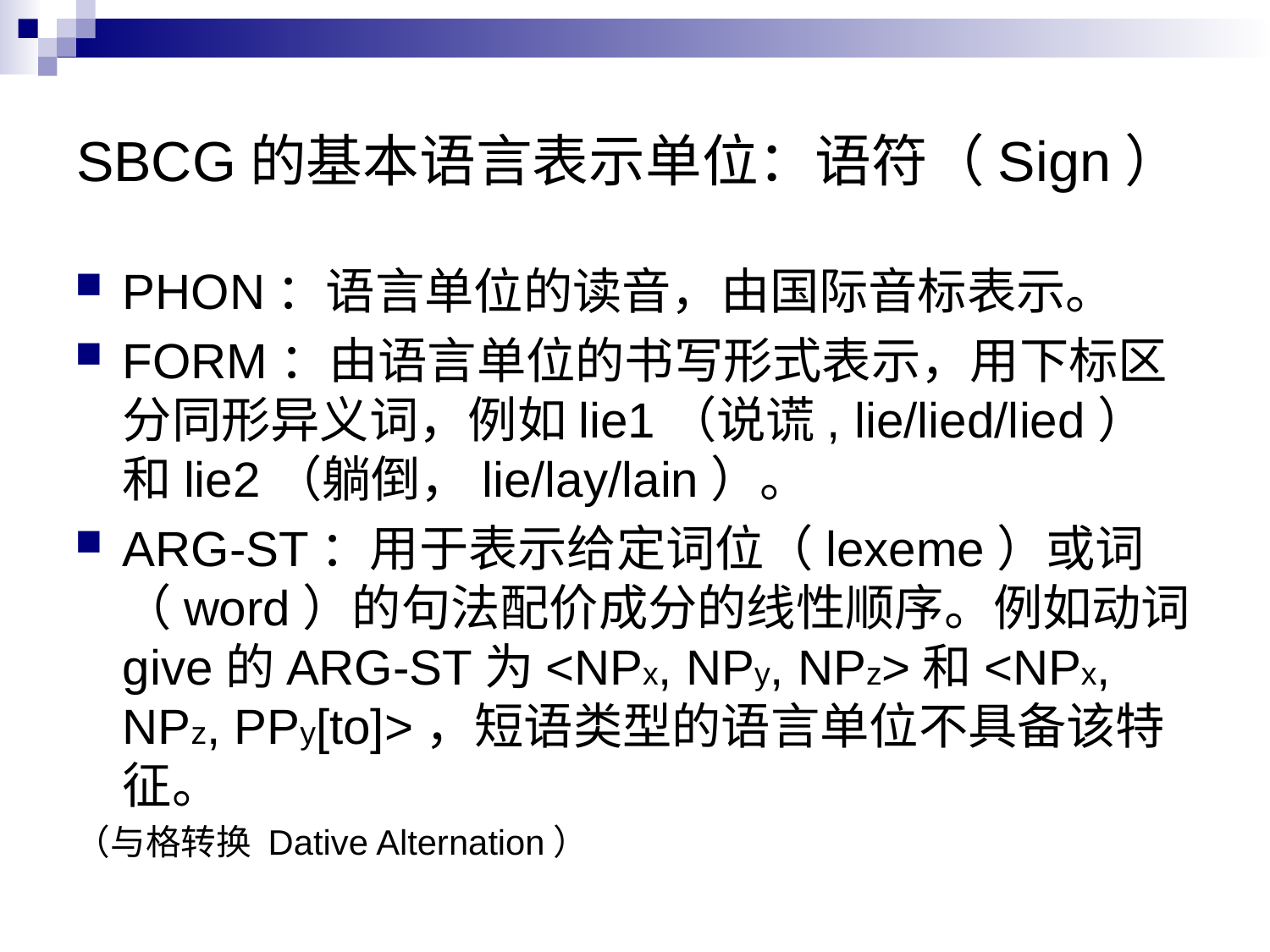

# SBCG的基本语言表示单位：语符（Sign）
PHON：语言单位的读音，由国际音标表示。
FORM：由语言单位的书写形式表示，用下标区分同形异义词，例如lie1（说谎, lie/lied/lied）和lie2（躺倒，lie/lay/lain）。
ARG-ST：用于表示给定词位（lexeme）或词（word）的句法配价成分的线性顺序。例如动词give的ARG-ST为<NPx, NPy, NPz>和<NPx, NPz, PPy[to]>，短语类型的语言单位不具备该特征。
（与格转换 Dative Alternation）